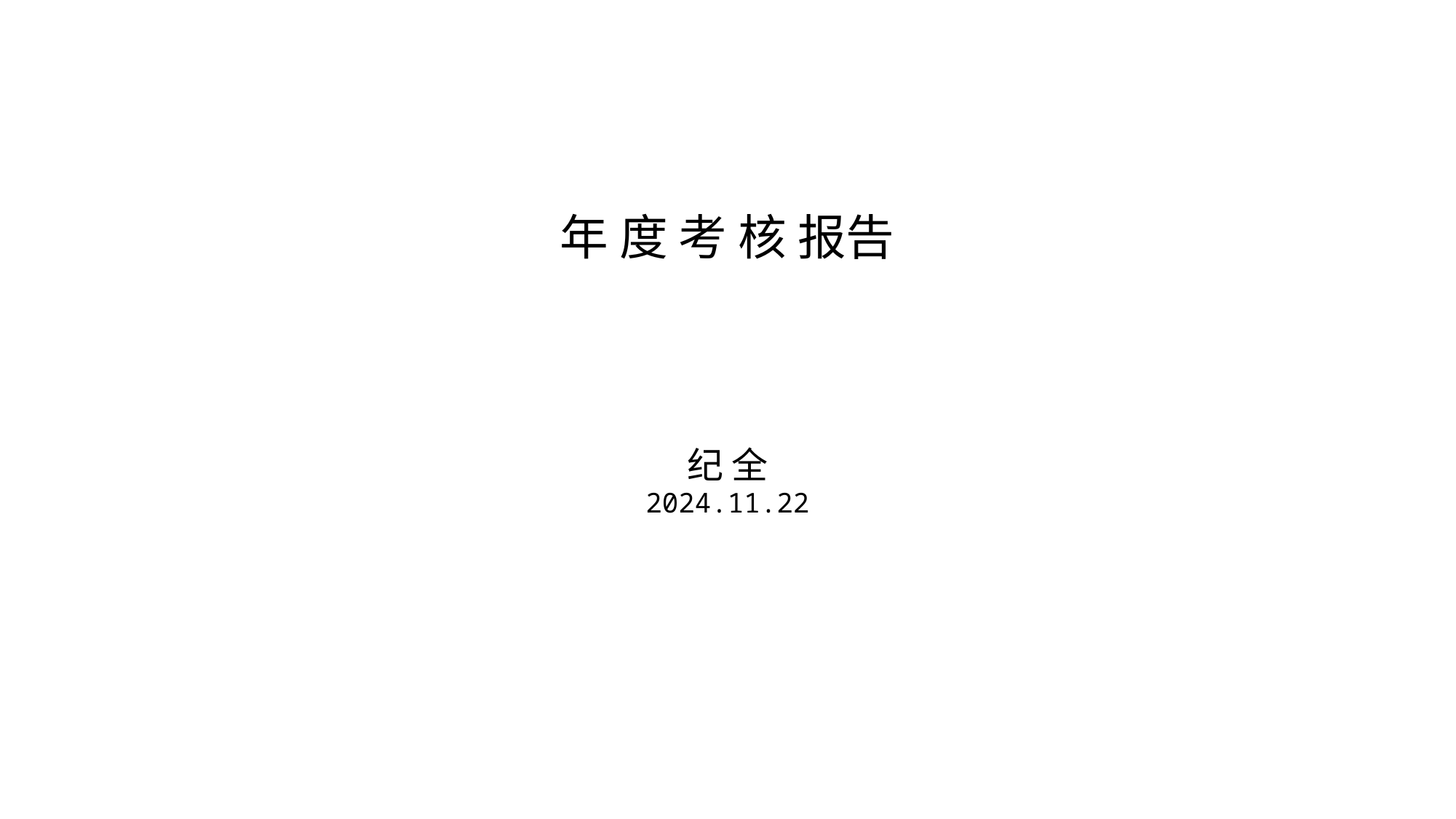

年 度 考 核 报告
纪 全
2024.11.22